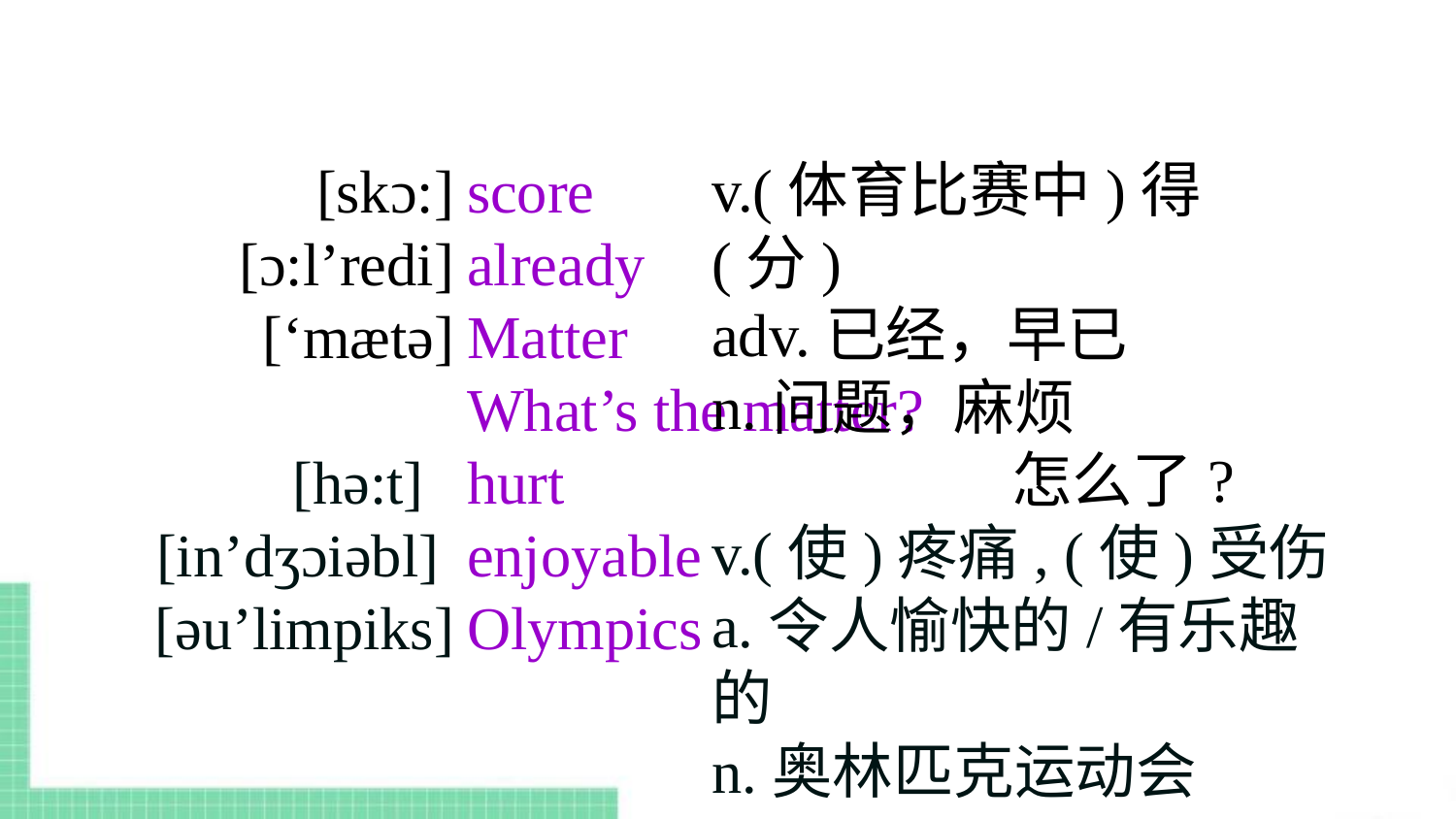

v.(体育比赛中)得(分)
adv.已经，早已
n.问题，麻烦
                     怎么了?
v.(使)疼痛, (使)受伤
a.令人愉快的/有乐趣的
n.奥林匹克运动会
[skɔ:]
[ɔ:l’redi]
[‘mætə]

[hə:t]
[in’dʒɔiəbl]
[əu’limpiks]
score
already
Matter
What’s the matter?
hurt
enjoyable
Olympics